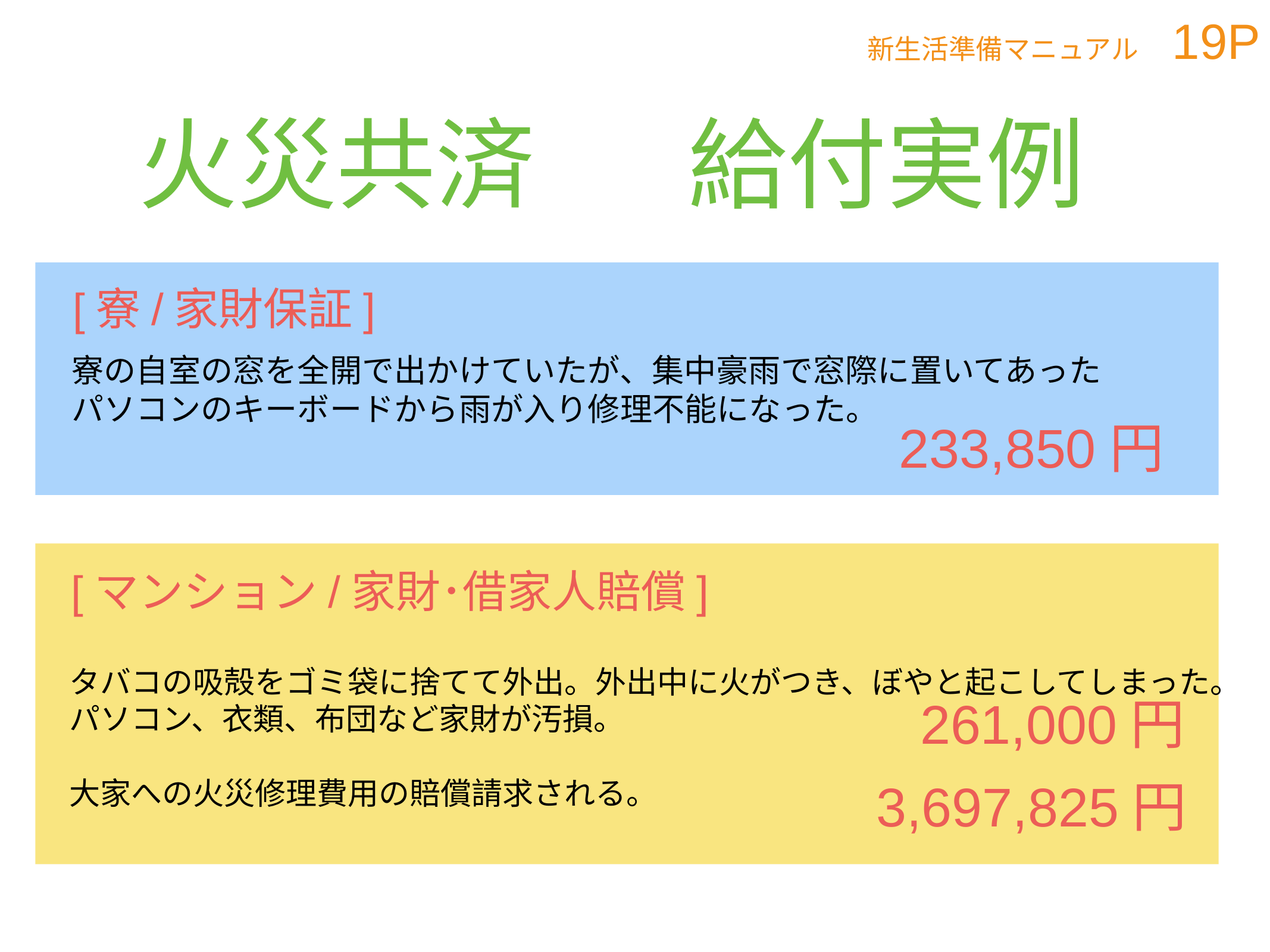

新生活準備マニュアル　19P
火災共済
給付実例

[寮/家財保証]
寮の自室の窓を全開で出かけていたが、集中豪雨で窓際に置いてあった
パソコンのキーボードから雨が入り修理不能になった。
233,850円

[マンション/家財･借家人賠償]
タバコの吸殻をゴミ袋に捨てて外出。外出中に火がつき、ぼやと起こしてしまった。
パソコン、衣類、布団など家財が汚損。

大家への火災修理費用の賠償請求される。
261,000円
3,697,825円